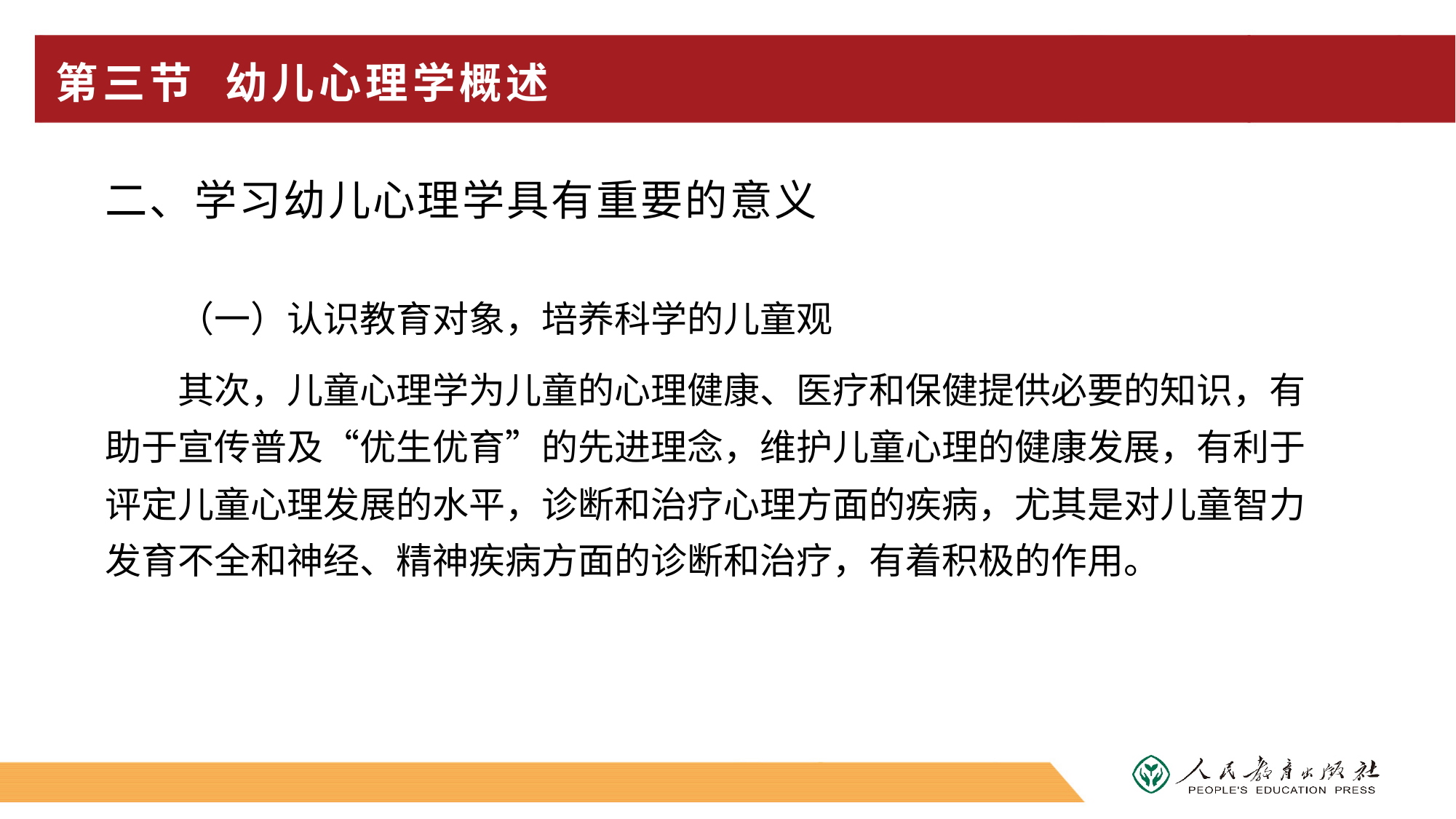

# 第三节  幼儿心理学概述
二、学习幼儿心理学具有重要的意义
（一）认识教育对象，培养科学的儿童观
其次，儿童心理学为儿童的心理健康、医疗和保健提供必要的知识，有助于宣传普及“优生优育”的先进理念，维护儿童心理的健康发展，有利于评定儿童心理发展的水平，诊断和治疗心理方面的疾病，尤其是对儿童智力发育不全和神经、精神疾病方面的诊断和治疗，有着积极的作用。